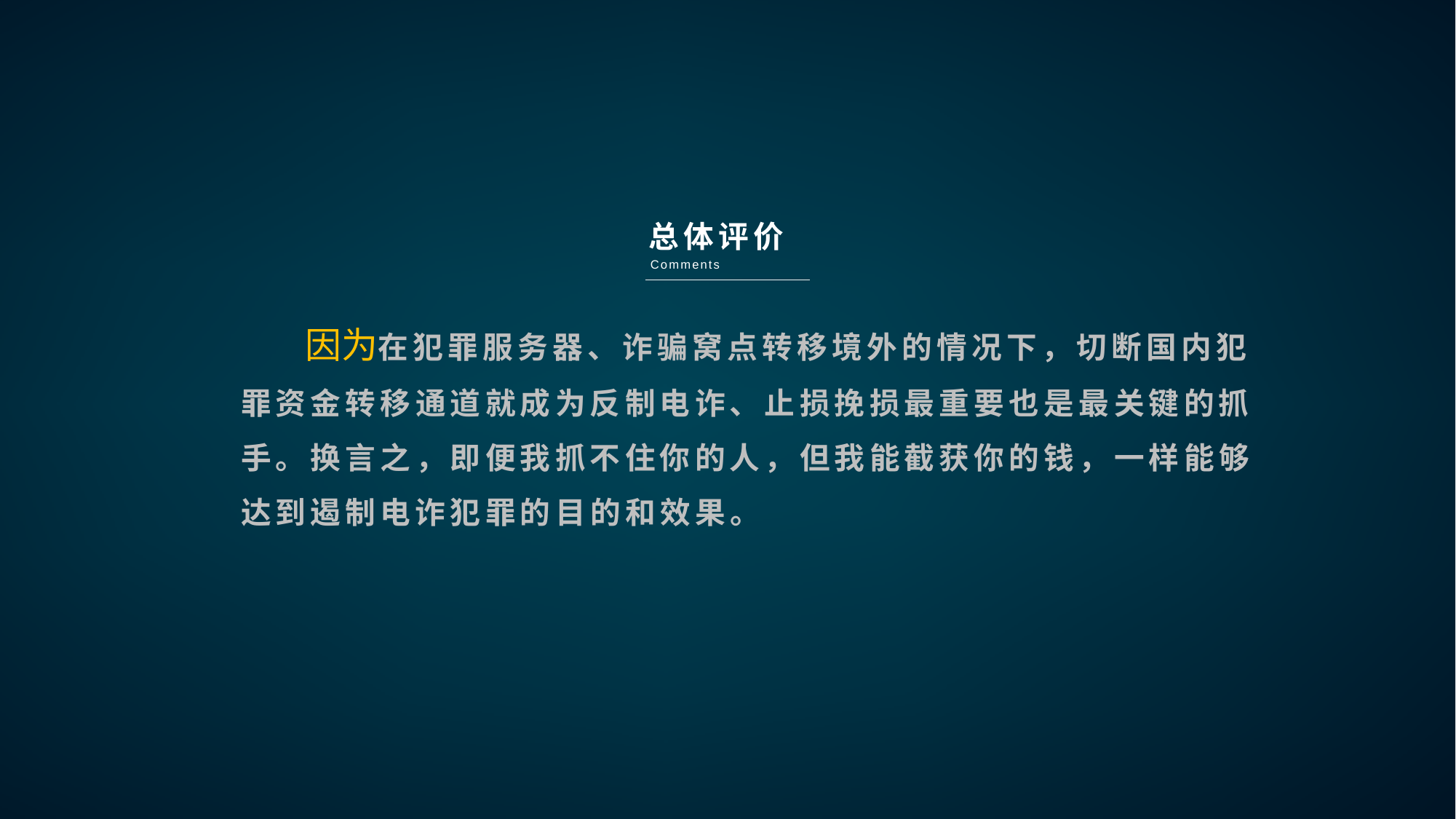

总体评价
Comments
     因为在犯罪服务器、诈骗窝点转移境外的情况下，切断国内犯罪资金转移通道就成为反制电诈、止损挽损最重要也是最关键的抓手。换言之，即便我抓不住你的人，但我能截获你的钱，一样能够达到遏制电诈犯罪的目的和效果。